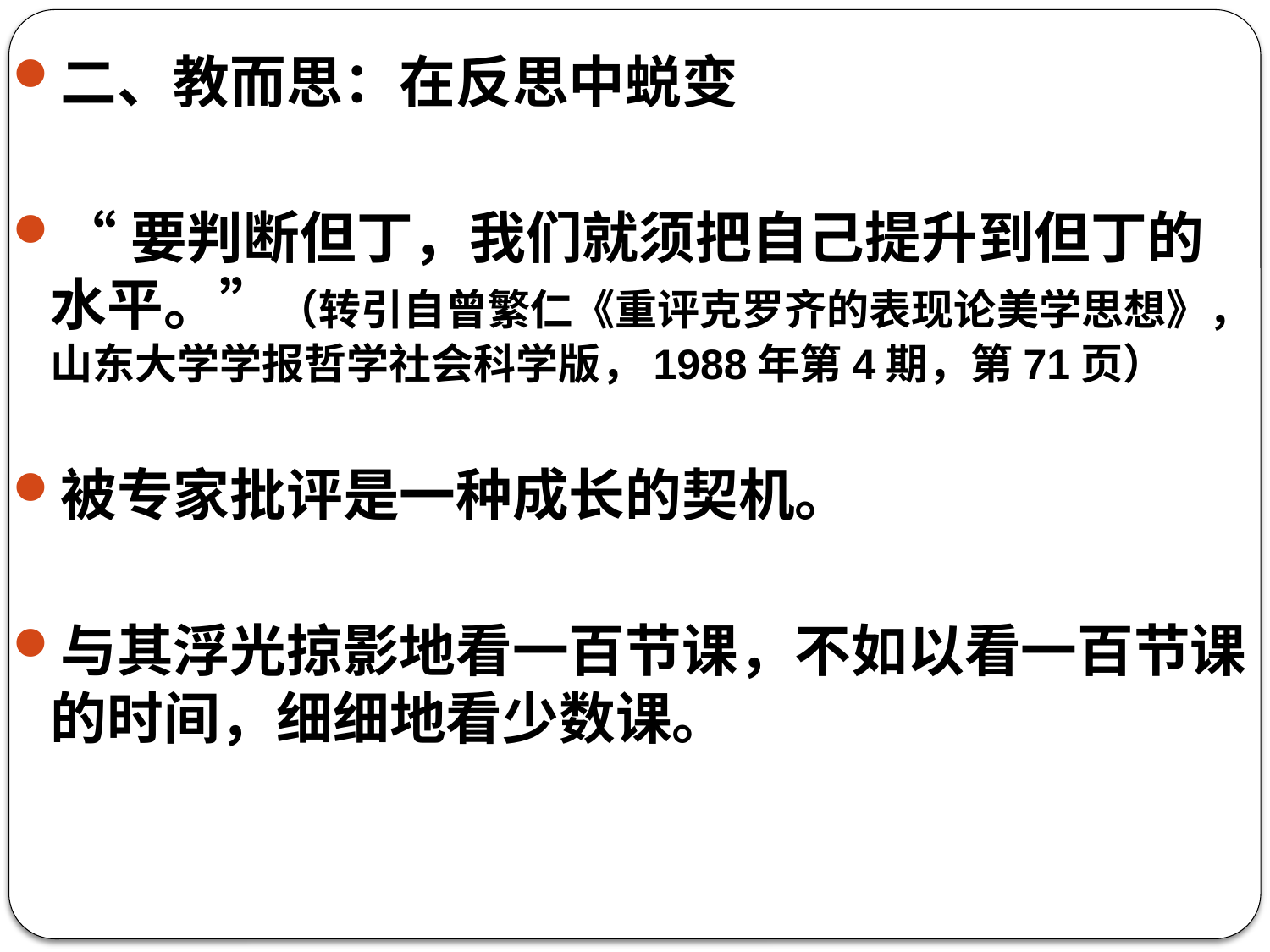

二、教而思：在反思中蜕变

“要判断但丁，我们就须把自己提升到但丁的水平。”（转引自曾繁仁《重评克罗齐的表现论美学思想》，山东大学学报哲学社会科学版，1988年第4期，第71页）

被专家批评是一种成长的契机。

与其浮光掠影地看一百节课，不如以看一百节课的时间，细细地看少数课。